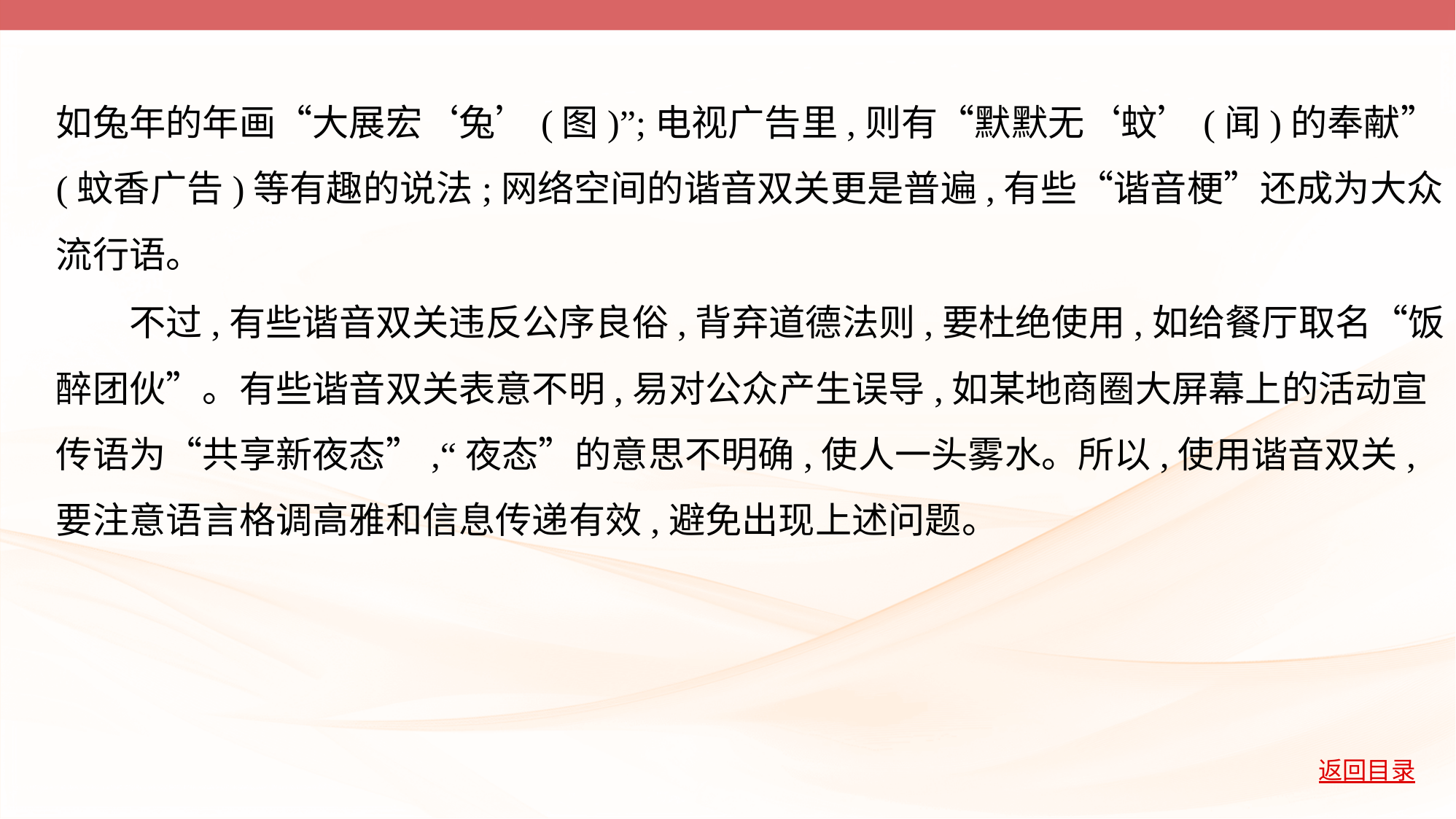

如兔年的年画“大展宏‘兔’(图)”;电视广告里,则有“默默无‘蚊’(闻)的奉献”
(蚊香广告)等有趣的说法;网络空间的谐音双关更是普遍,有些“谐音梗”还成为大众
流行语。
　　不过,有些谐音双关违反公序良俗,背弃道德法则,要杜绝使用,如给餐厅取名“饭
醉团伙”。有些谐音双关表意不明,易对公众产生误导,如某地商圈大屏幕上的活动宣
传语为“共享新夜态”,“夜态”的意思不明确,使人一头雾水。所以,使用谐音双关,
要注意语言格调高雅和信息传递有效,避免出现上述问题。